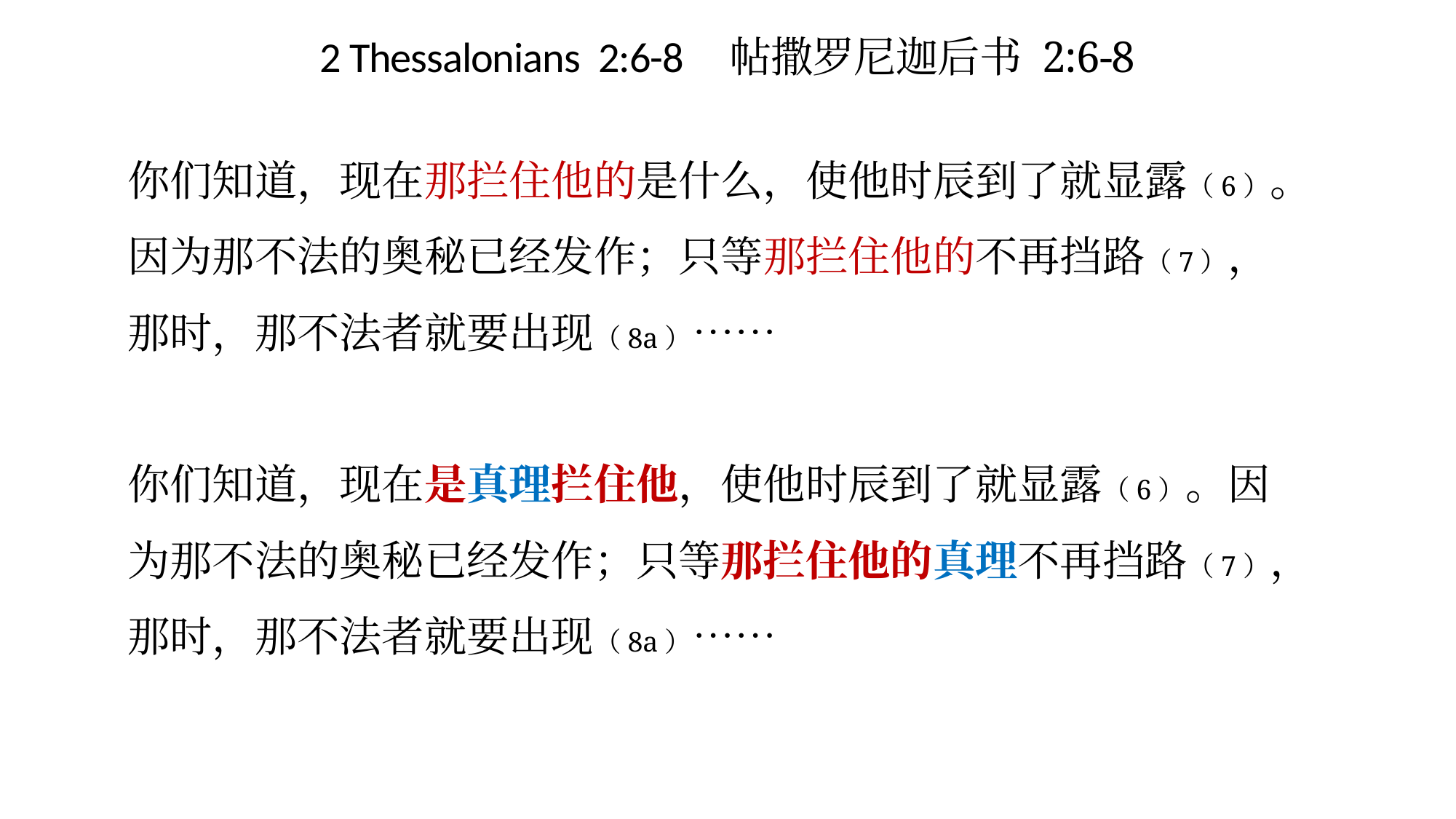

# 2 Thessalonians  2:6-8    帖撒罗尼迦后书 2:6-8
你们知道，现在那拦住他的是什么，使他时辰到了就显露（6）。因为那不法的奥秘已经发作；只等那拦住他的不再挡路（7）， 那时，那不法者就要出现（8a）……

你们知道，现在是真理拦住他，使他时辰到了就显露（6）。因为那不法的奥秘已经发作；只等那拦住他的真理不再挡路（7），那时，那不法者就要出现（8a）……